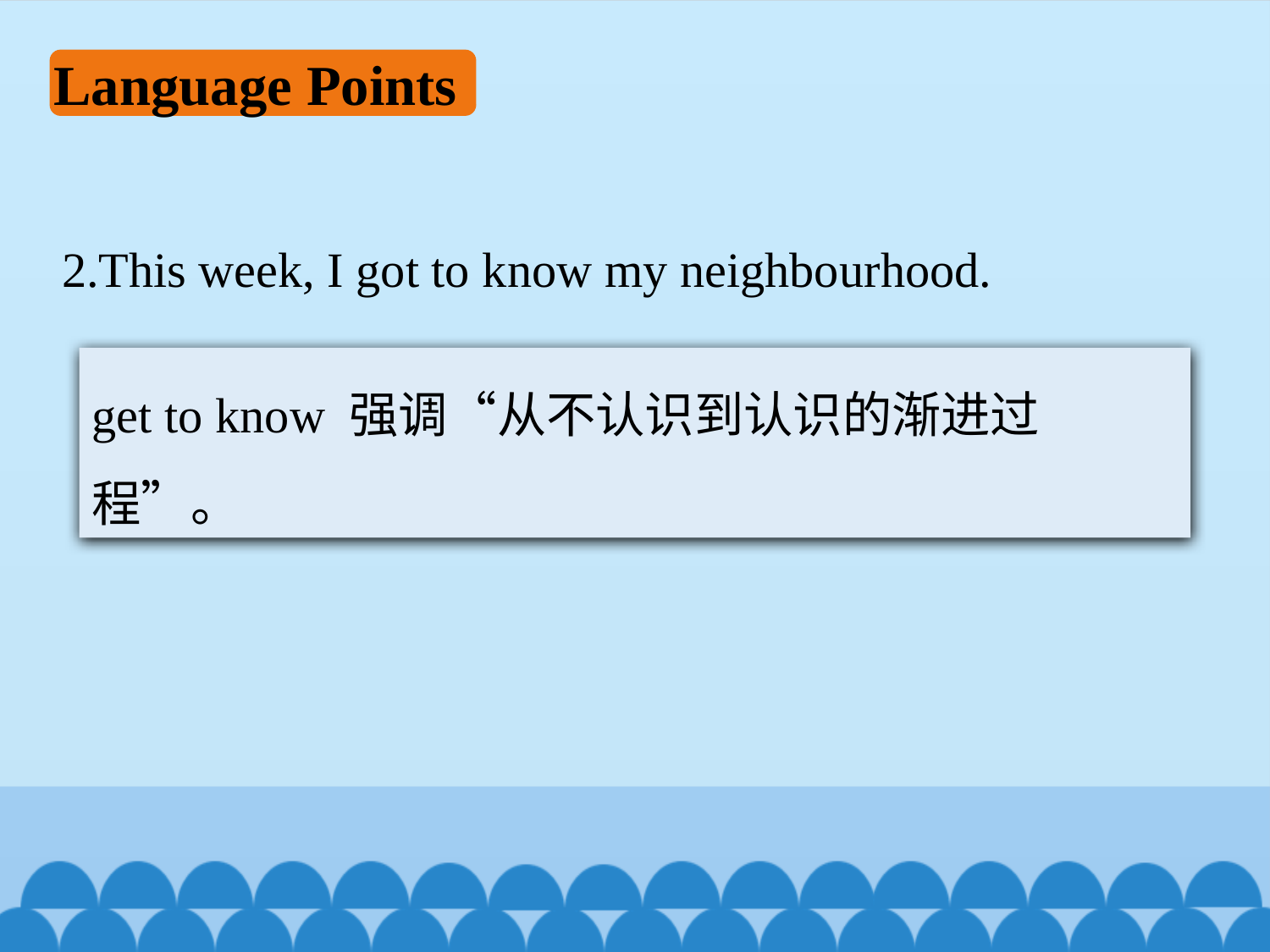

Language Points
2.This week, I got to know my neighbourhood.
get to know 强调“从不认识到认识的渐进过程”。